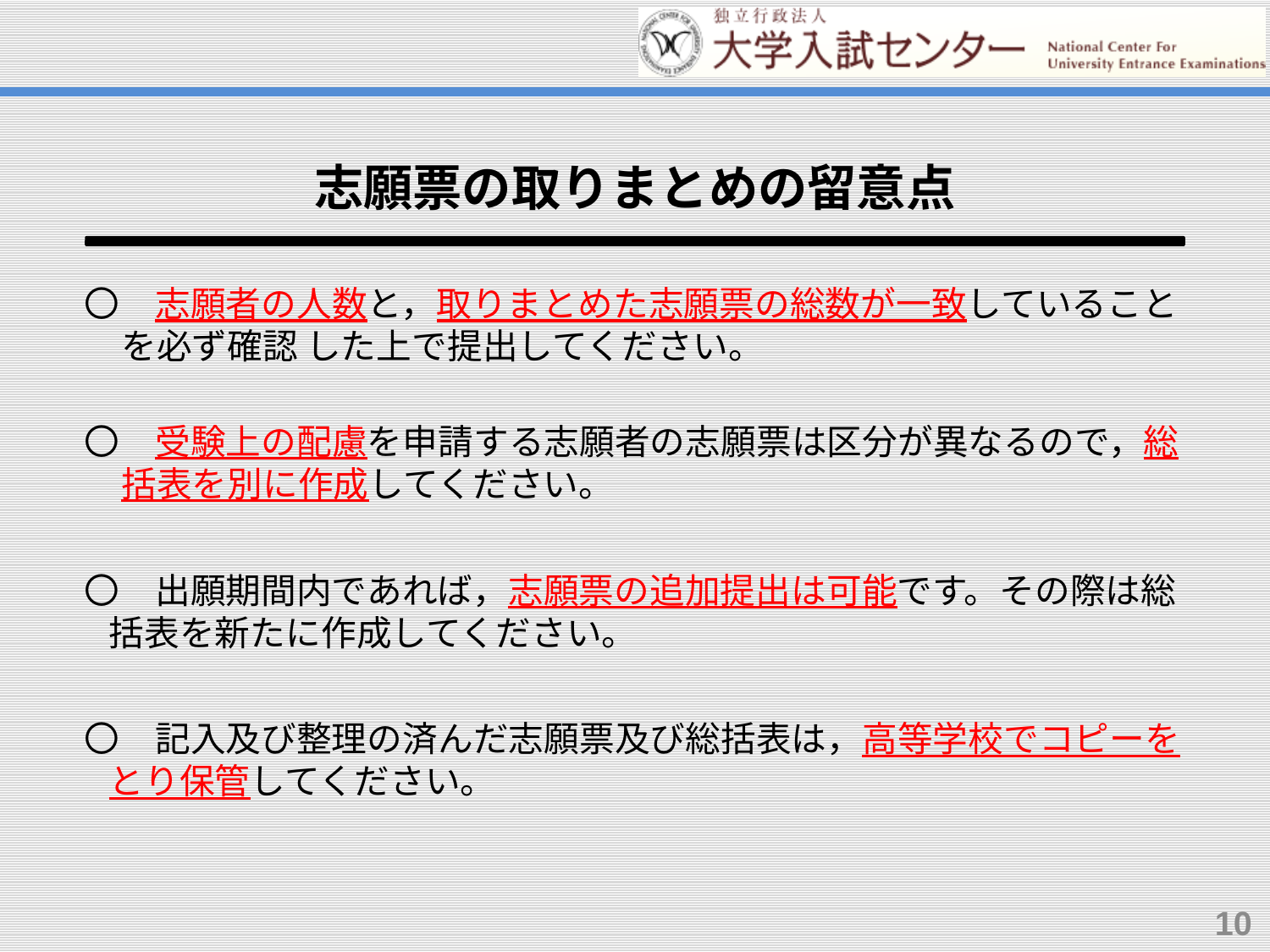

志願票の取りまとめの留意点

〇　志願者の人数と，取りまとめた志願票の総数が一致していることを必ず確認 した上で提出してください。
〇　受験上の配慮を申請する志願者の志願票は区分が異なるので，総括表を別に作成してください。

〇　出願期間内であれば，志願票の追加提出は可能です。その際は総括表を新たに作成してください。

〇　記入及び整理の済んだ志願票及び総括表は，高等学校でコピーをとり保管してください。

10